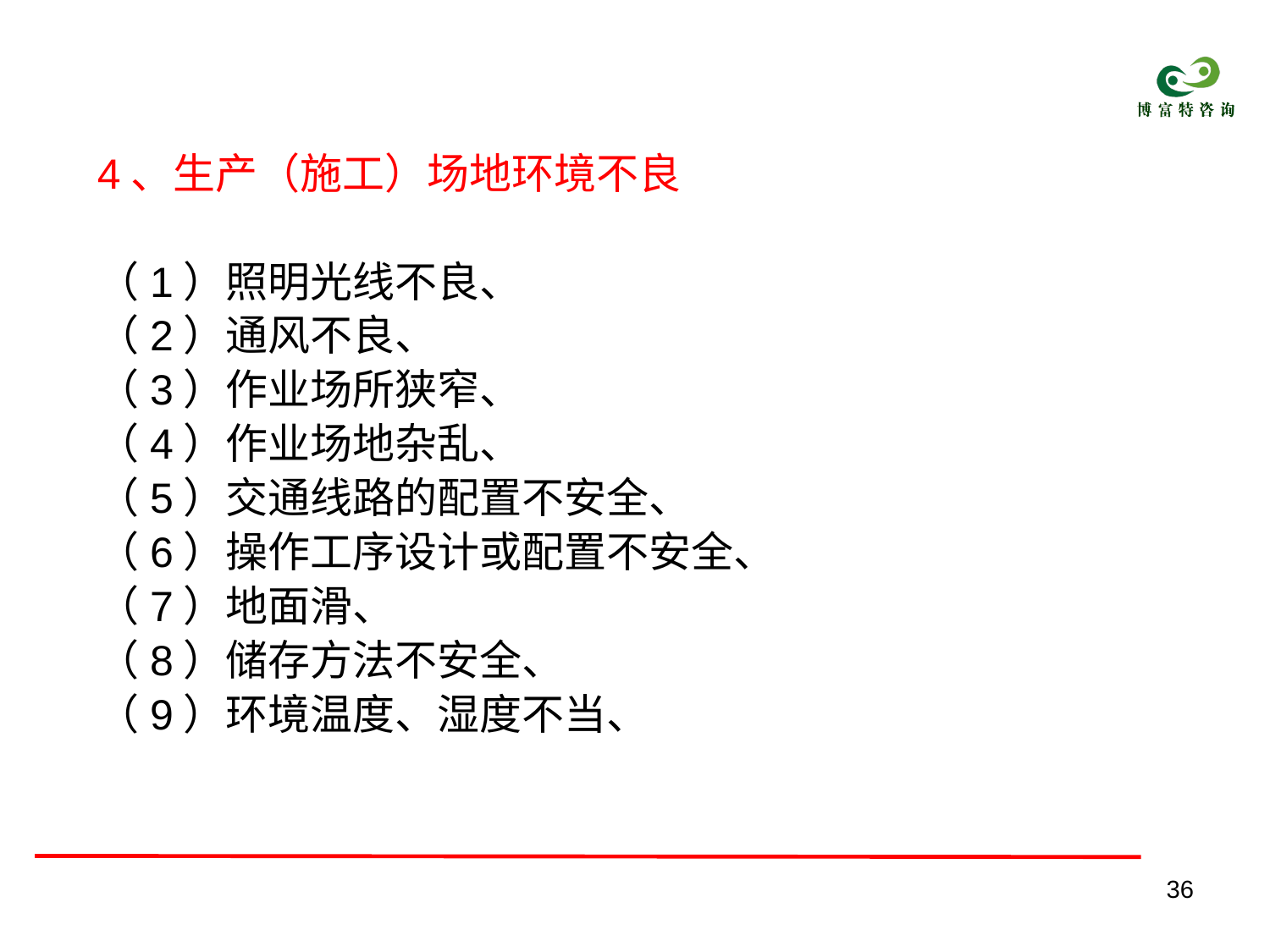

#
4、生产（施工）场地环境不良

（1）照明光线不良、
（2）通风不良、
（3）作业场所狭窄、
（4）作业场地杂乱、
（5）交通线路的配置不安全、
（6）操作工序设计或配置不安全、
（7）地面滑、
（8）储存方法不安全、
（9）环境温度、湿度不当、